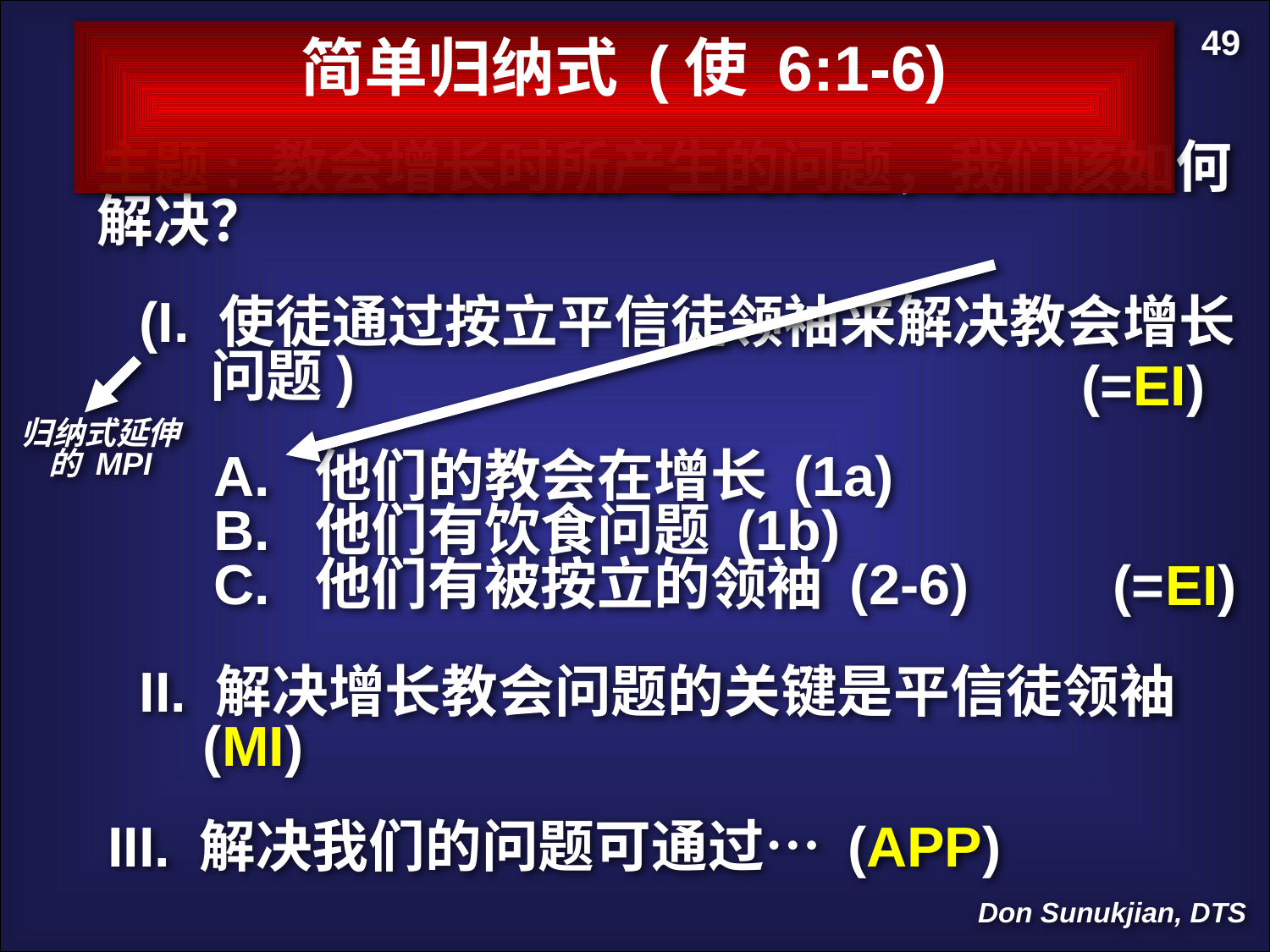

49
简单归纳式 (使 6:1-6)
主题: 教会增长时所产生的问题，我们该如何解决？

(I. 使徒通过按立平信徒领袖来解决教会增长问题)
(=EI)

归纳式延伸的 MPI
A.  他们的教会在增长 (1a)
B.  他们有饮食问题 (1b)
C.  他们有被按立的领袖 (2-6)
(=EI)
II. 解决增长教会问题的关键是平信徒领袖 (MI)
III. 解决我们的问题可通过… (APP)
Don Sunukjian, DTS